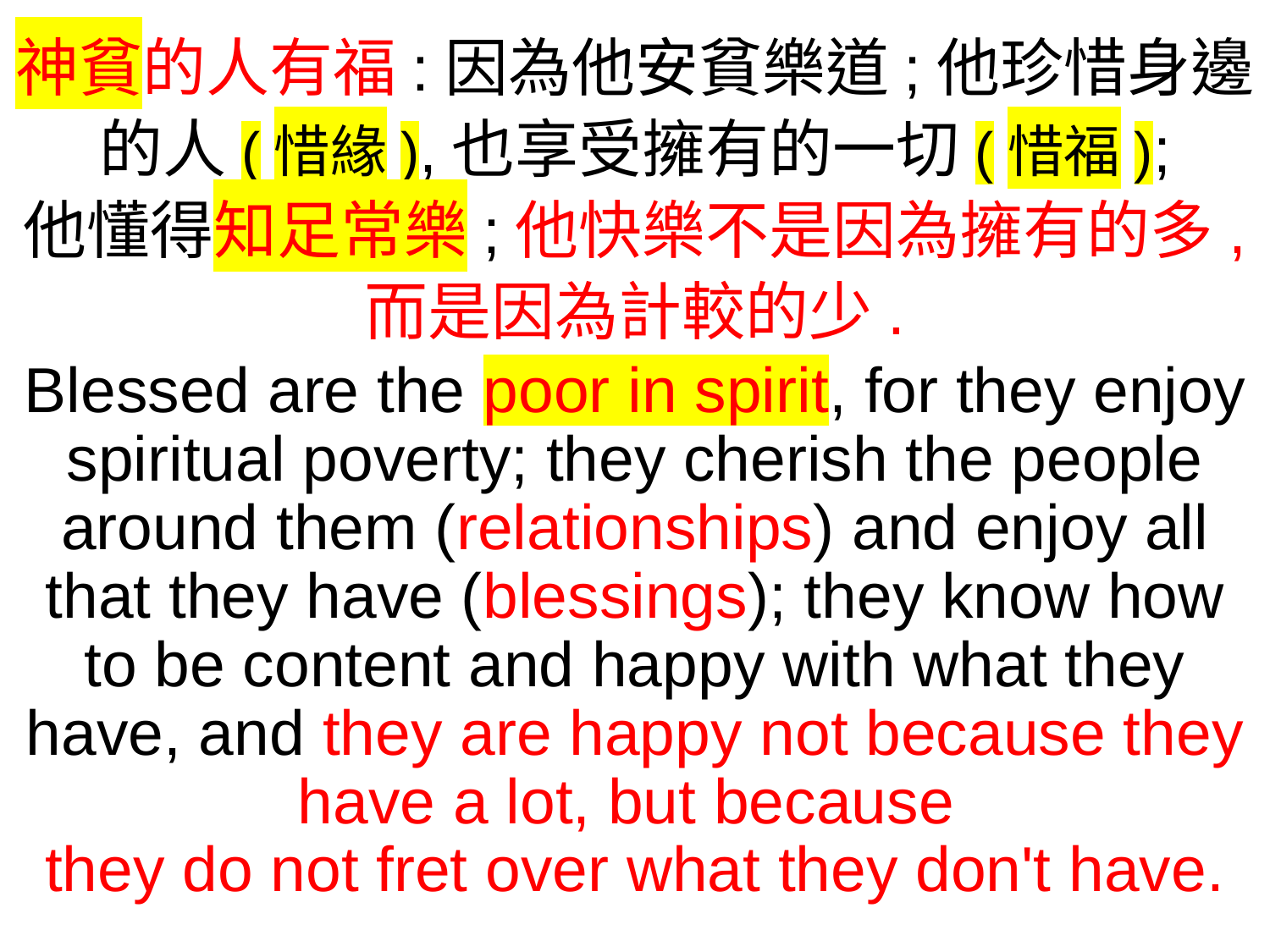

神貧的人有福:因為他安貧樂道;他珍惜身邊的人(惜緣),也享受擁有的一切(惜福);
他懂得知足常樂;他快樂不是因為擁有的多,
而是因為計較的少.
Blessed are the poor in spirit, for they enjoy spiritual poverty; they cherish the people around them (relationships) and enjoy all that they have (blessings); they know how to be content and happy with what they have, and they are happy not because they have a lot, but because
they do not fret over what they don't have.